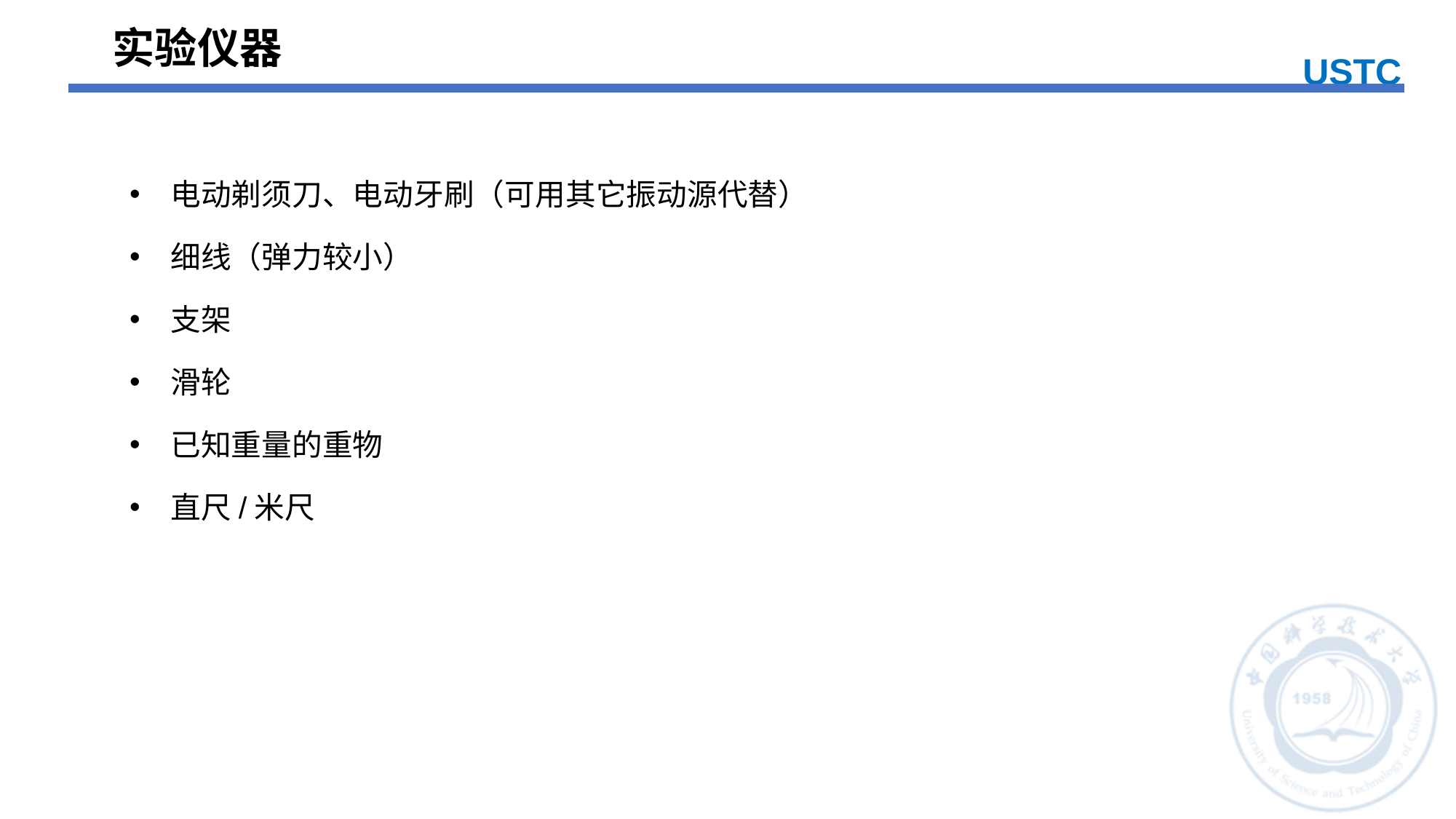

实验仪器
USTC

电动剃须刀、电动牙刷（可用其它振动源代替）
细线（弹力较小）
支架
滑轮
已知重量的重物
直尺/米尺